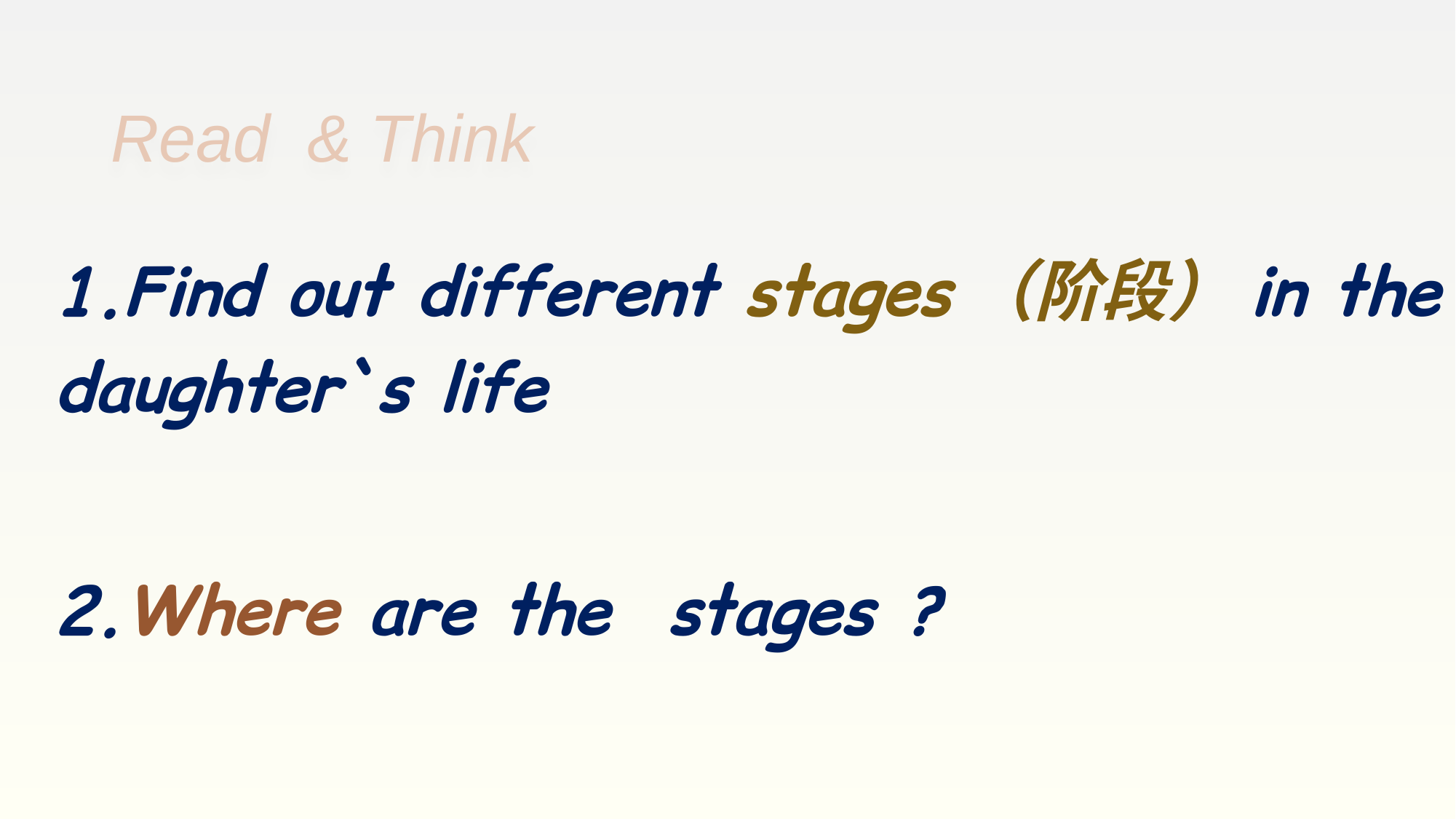

# Read  & Think
1.Find out different stages（阶段）in the daughter`s life

2.Where are the  stages ?